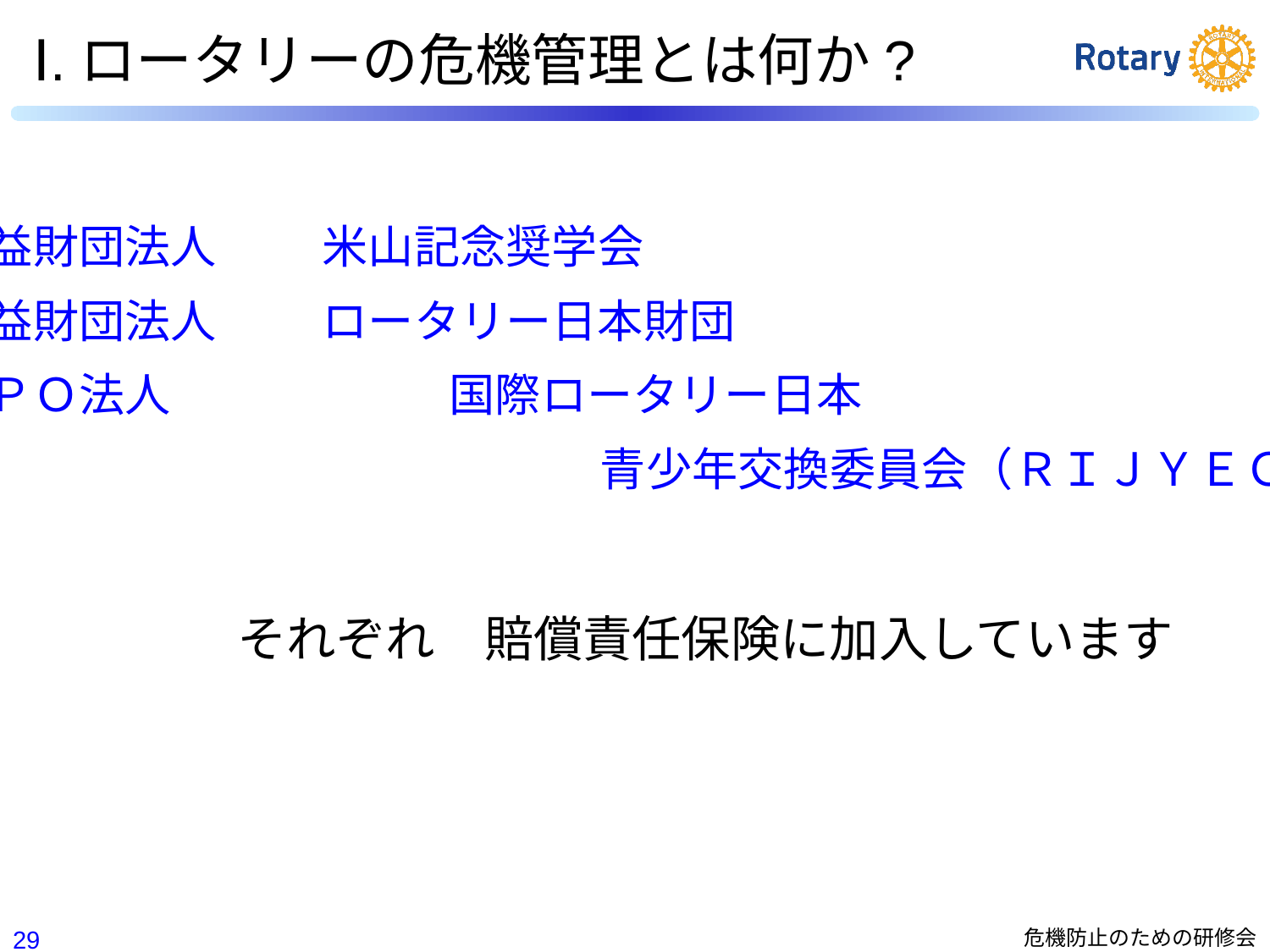

Ⅰ.ロータリーの危機管理とは何か?
公益財団法人	米山記念奨学会
公益財団法人	ロータリー日本財団
ＮＰＯ法人　　　　	国際ロータリー日本
　　　　　　　　　　　　　　　青少年交換委員会（ＲＩＪＹＥＣ）
それぞれ　賠償責任保険に加入しています
29
危機防止のための研修会